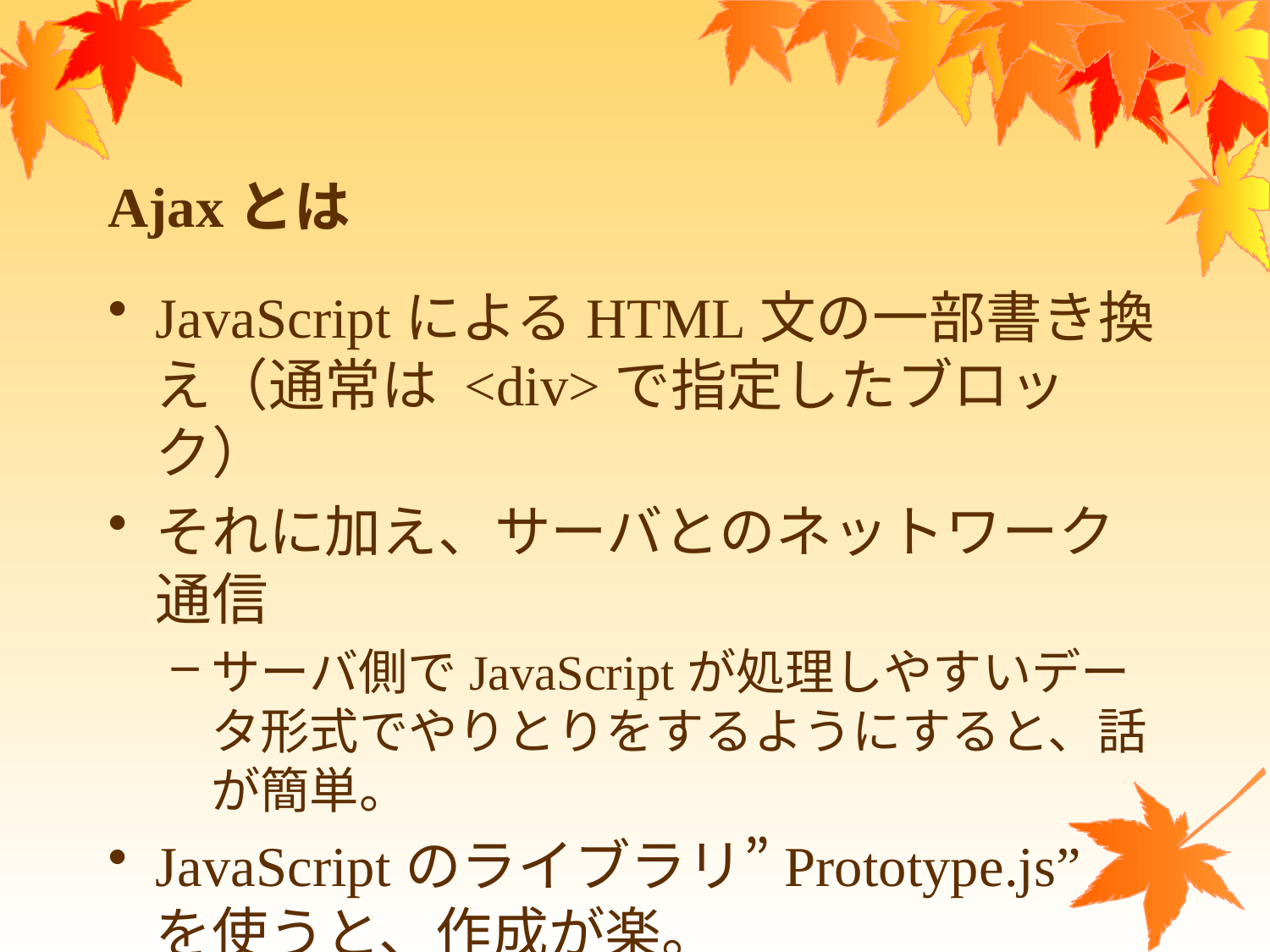

# Ajaxとは
JavaScriptによるHTML文の一部書き換え（通常は <div>で指定したブロック）
それに加え、サーバとのネットワーク通信
サーバ側でJavaScriptが処理しやすいデータ形式でやりとりをするようにすると、話が簡単。
JavaScriptのライブラリ”Prototype.js” を使うと、作成が楽。